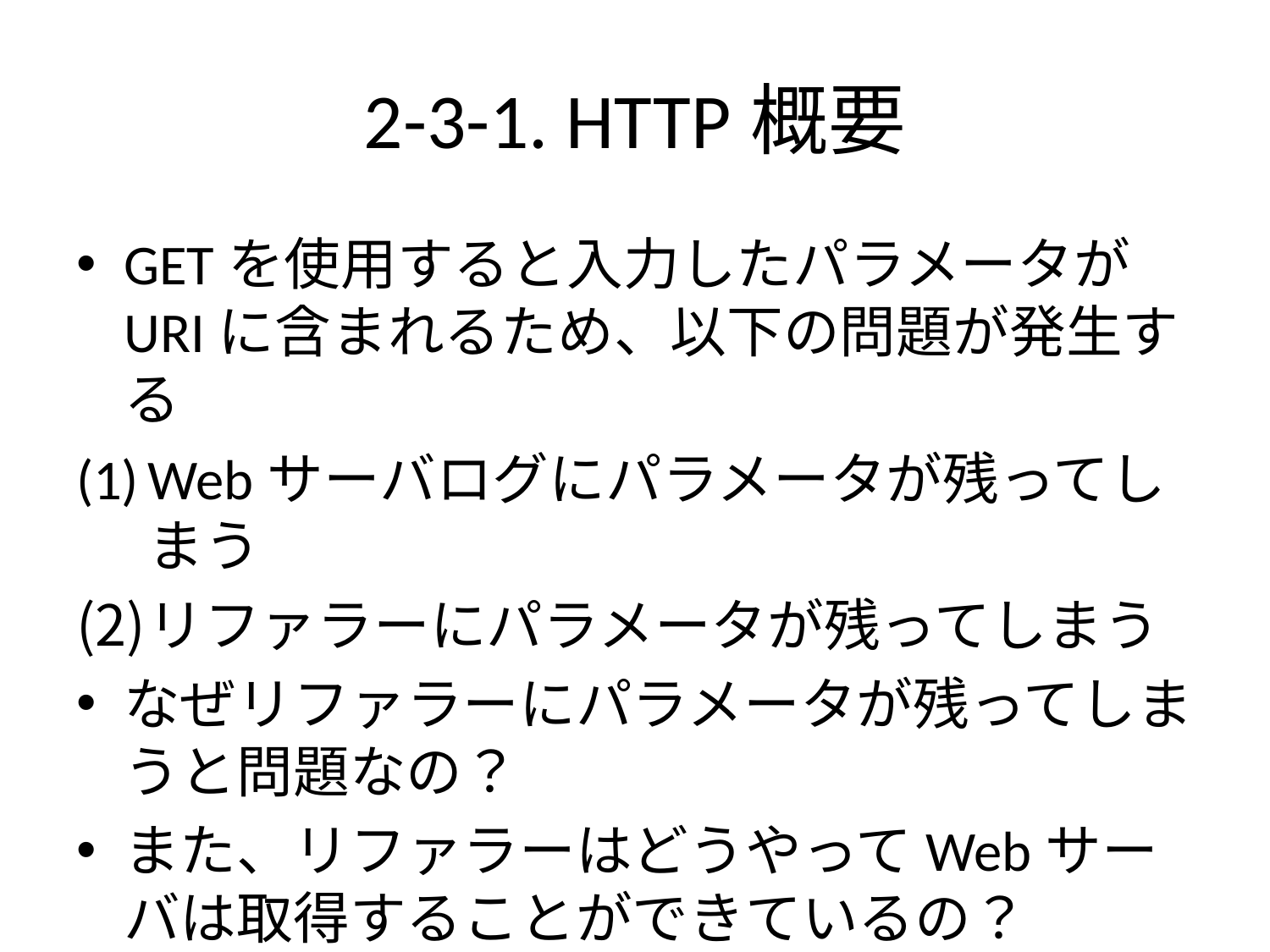

# 2-3-1. HTTP概要
GETを使用すると入力したパラメータがURIに含まれるため、以下の問題が発生する
Webサーバログにパラメータが残ってしまう
リファラーにパラメータが残ってしまう
なぜリファラーにパラメータが残ってしまうと問題なの？
また、リファラーはどうやってWebサーバは取得することができているの？